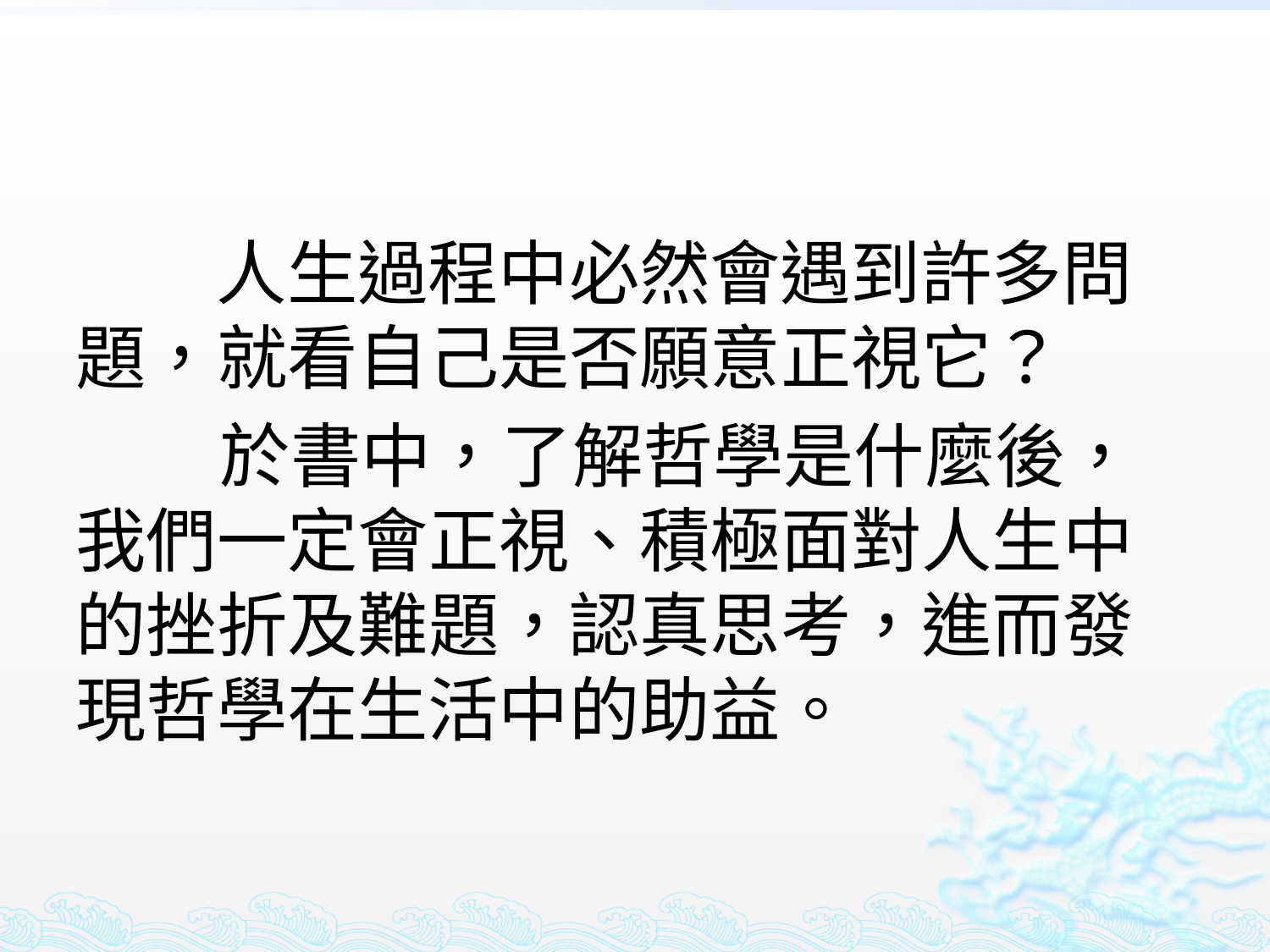

#
          人生過程中必然會遇到許多問題，就看自己是否願意正視它？
        於書中，了解哲學是什麼後，我們一定會正視、積極面對人生中的挫折及難題，認真思考，進而發現哲學在生活中的助益。